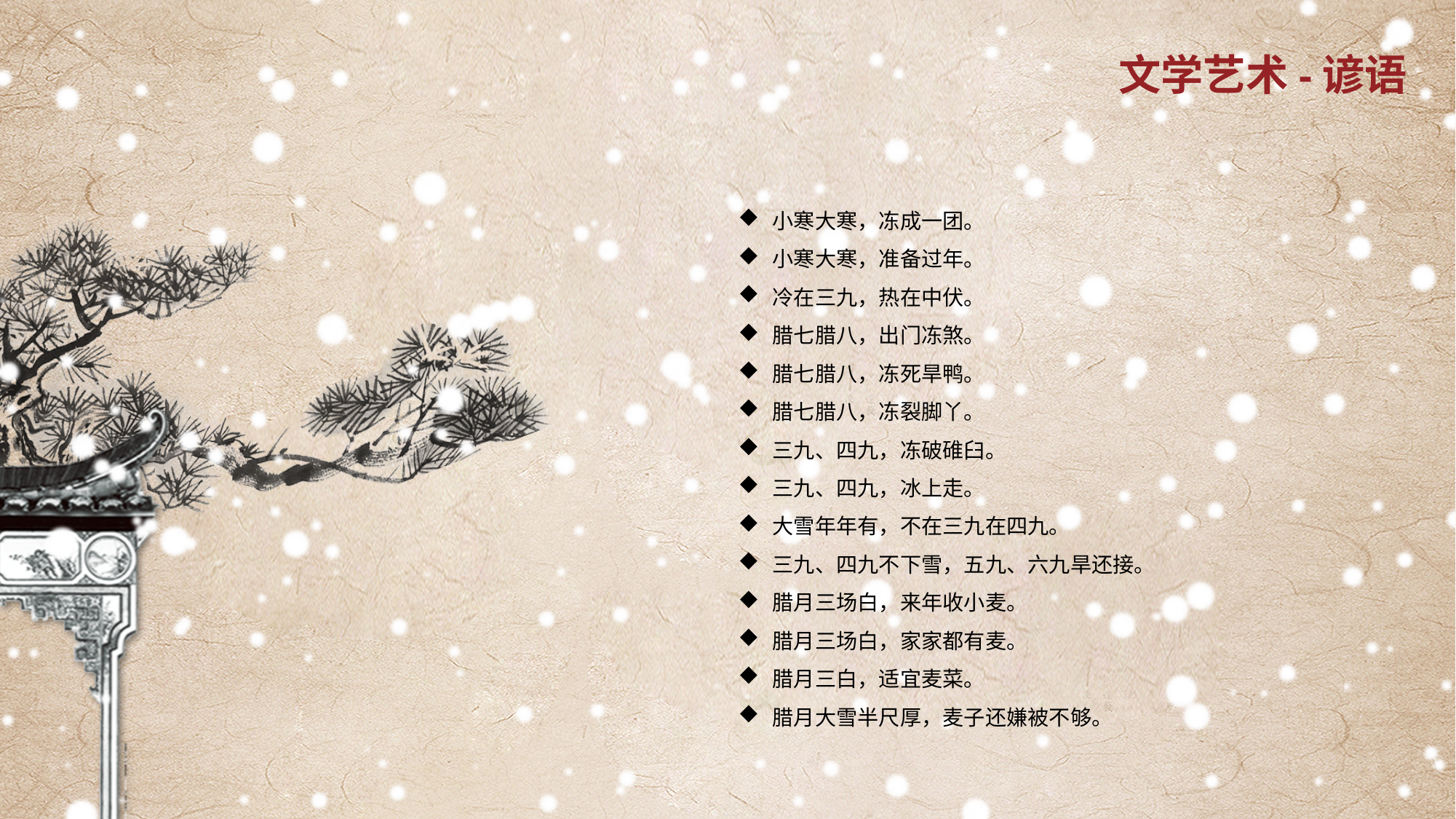

文学艺术-谚语
小寒大寒，冻成一团。
小寒大寒，准备过年。
冷在三九，热在中伏。
腊七腊八，出门冻煞。
腊七腊八，冻死旱鸭。
腊七腊八，冻裂脚丫。
三九、四九，冻破碓臼。
三九、四九，冰上走。
大雪年年有，不在三九在四九。
三九、四九不下雪，五九、六九旱还接。
腊月三场白，来年收小麦。
腊月三场白，家家都有麦。
腊月三白，适宜麦菜。
腊月大雪半尺厚，麦子还嫌被不够。